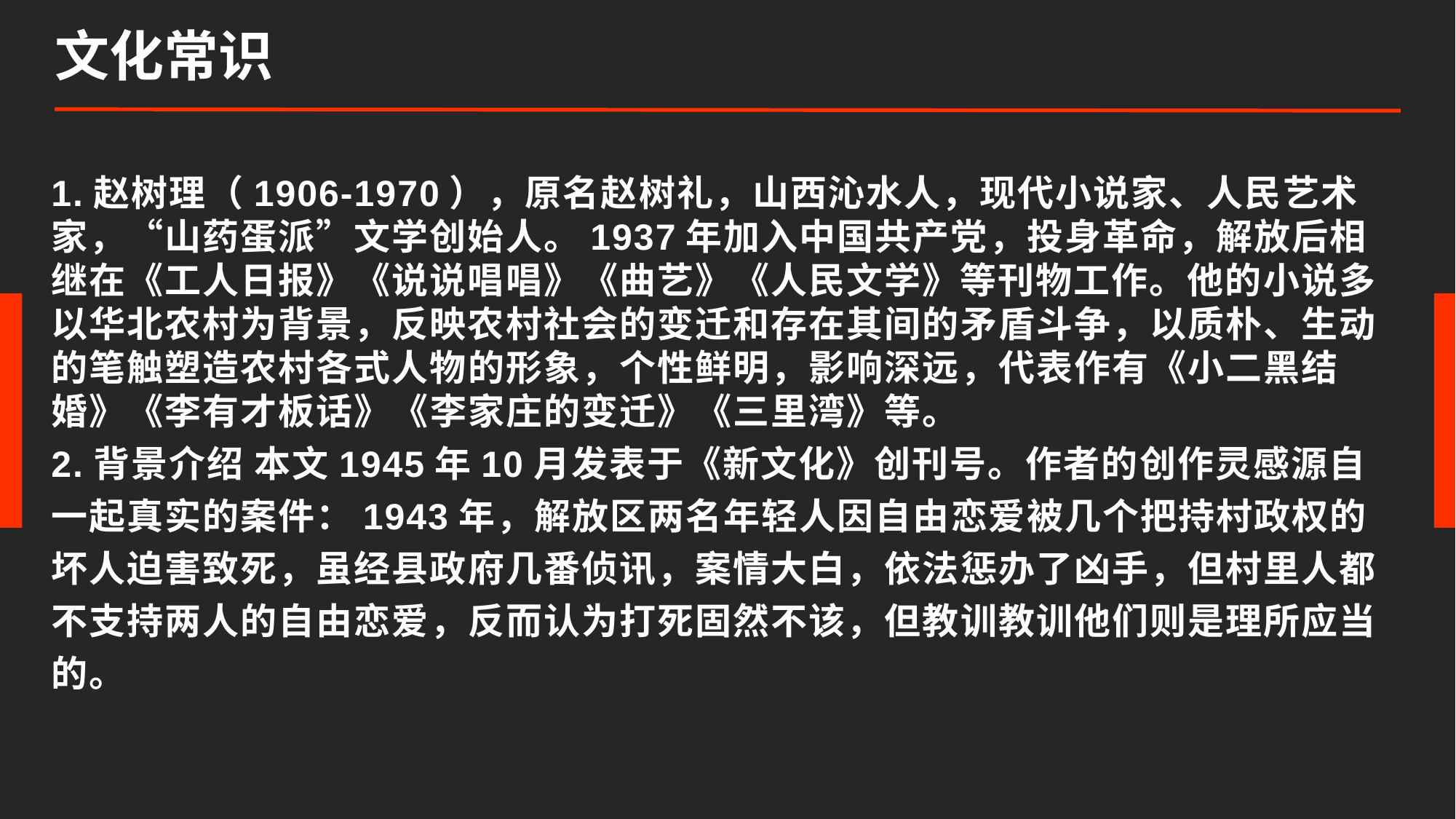

文化常识
1.赵树理（1906-1970），原名赵树礼，山西沁水人，现代小说家、人民艺术家，“山药蛋派”文学创始人。1937年加入中国共产党，投身革命，解放后相继在《工人日报》《说说唱唱》《曲艺》《人民文学》等刊物工作。他的小说多以华北农村为背景，反映农村社会的变迁和存在其间的矛盾斗争，以质朴、生动的笔触塑造农村各式人物的形象，个性鲜明，影响深远，代表作有《小二黑结婚》《李有才板话》《李家庄的变迁》《三里湾》等。
2.背景介绍 本文1945年10月发表于《新文化》创刊号。作者的创作灵感源自一起真实的案件：1943年，解放区两名年轻人因自由恋爱被几个把持村政权的坏人迫害致死，虽经县政府几番侦讯，案情大白，依法惩办了凶手，但村里人都不支持两人的自由恋爱，反而认为打死固然不该，但教训教训他们则是理所应当的。